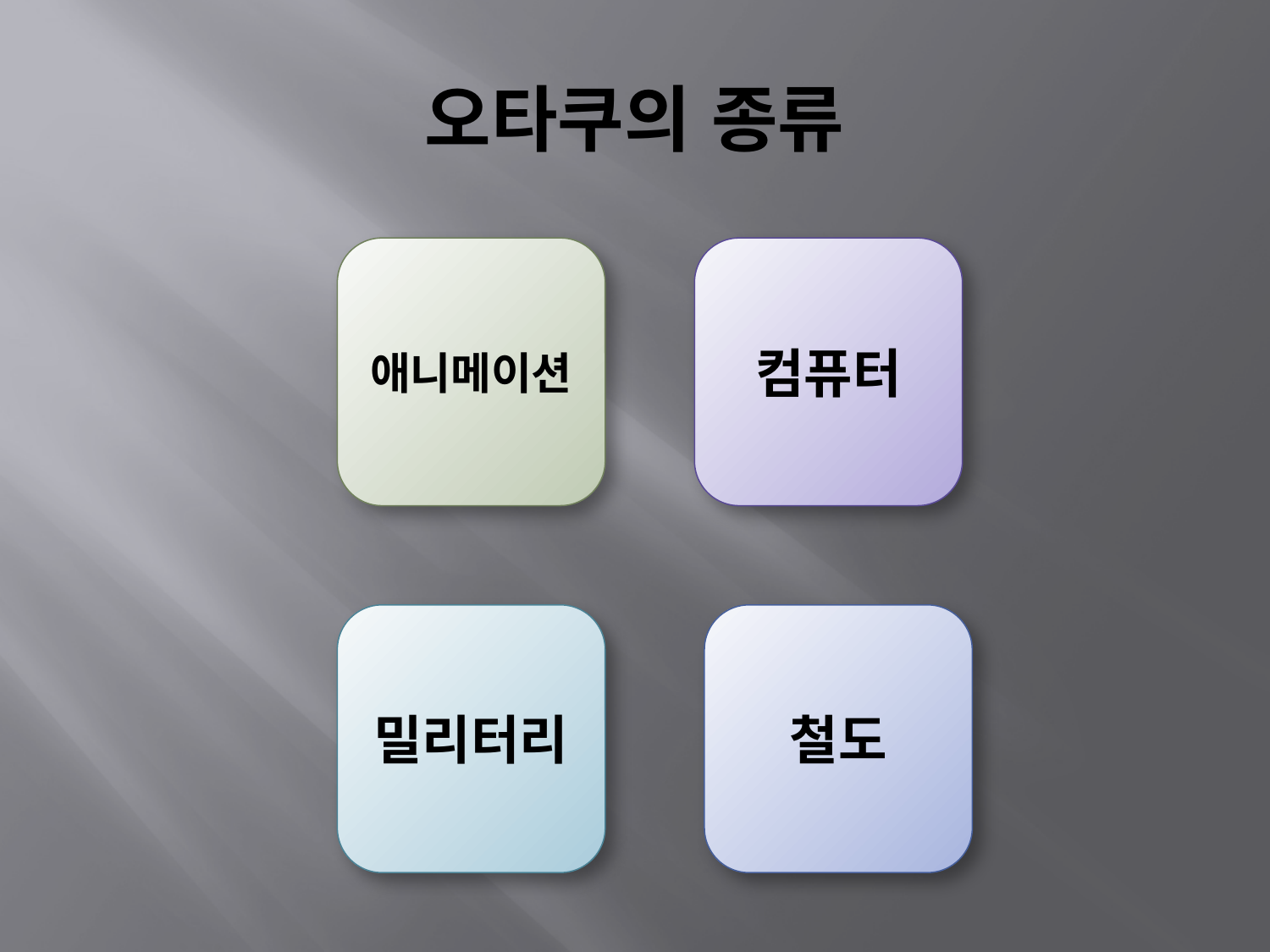

# 오타쿠의 종류
애니메이션
컴퓨터
밀리터리
철도